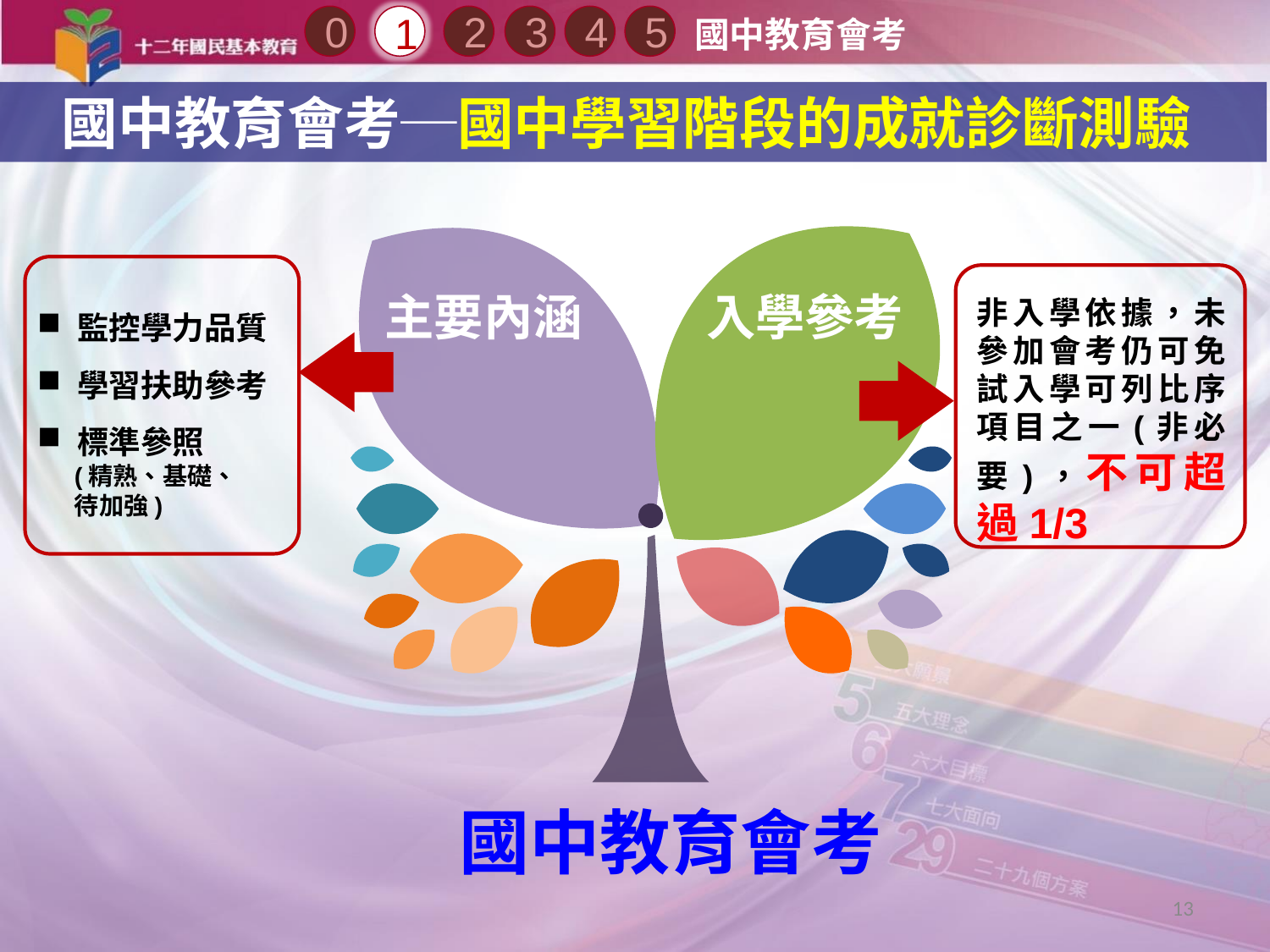

國中教育會考
0
1
3
2
4
5
   國中教育會考─國中學習階段的成就診斷測驗

主要內涵
入學參考
監控學力品質
學習扶助參考
標準參照
(精熟、基礎、
待加強)
非入學依據，未參加會考仍可免試入學可列比序項目之一(非必要)，不可超過1/3

 國中教育會考
13